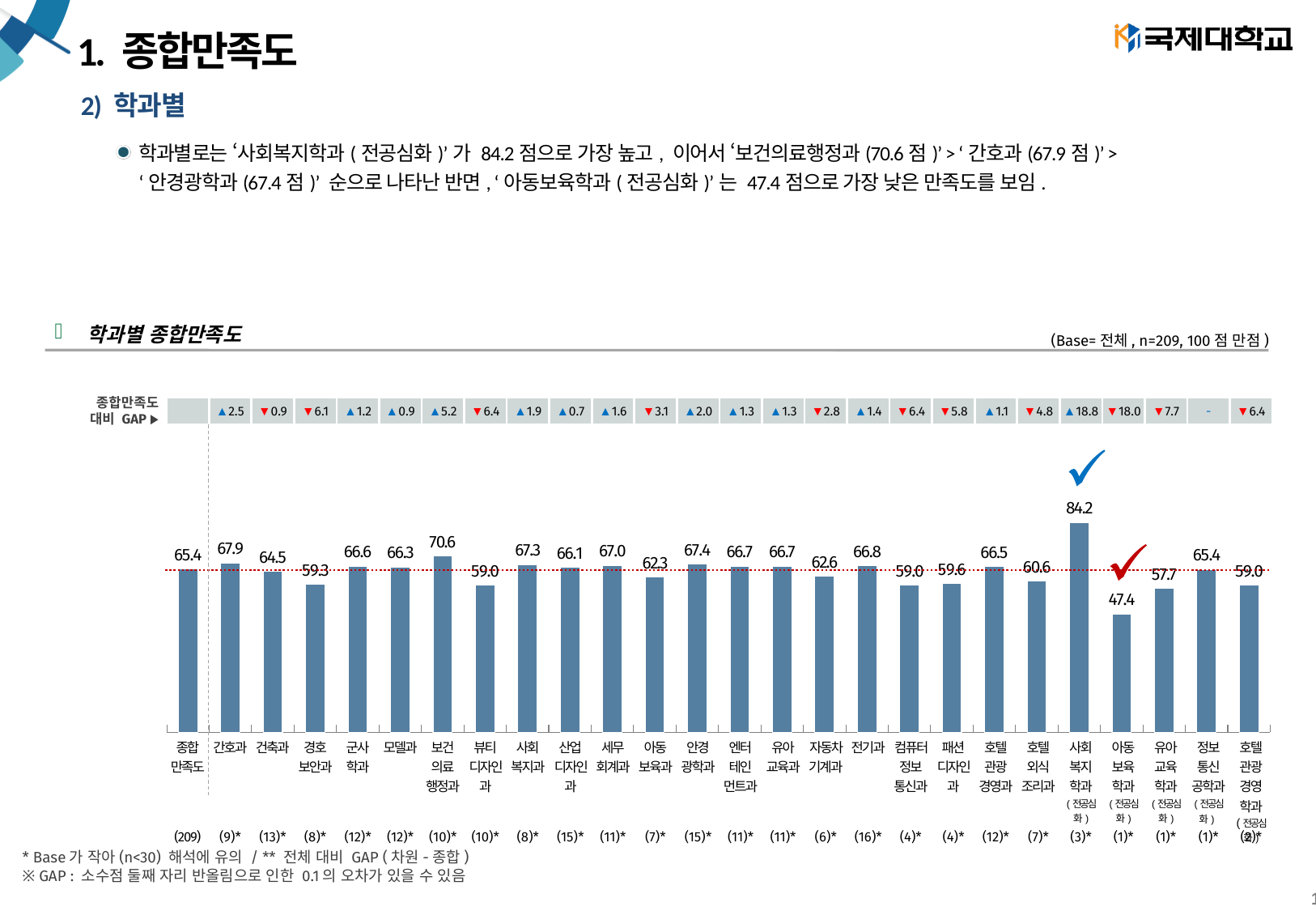

# 1. 종합만족도
2) 학과별
학과별로는 ‘사회복지학과(전공심화)’가 84.2점으로 가장 높고, 이어서 ‘보건의료행정과(70.6점)’ > ‘간호과(67.9점)’ >
‘안경광학과(67.4점)’ 순으로 나타난 반면, ‘아동보육학과(전공심화)’는 47.4점으로 가장 낮은 만족도를 보임.
학과별 종합만족도
(Base=전체, n=209, 100점 만점)

### Chart

| Category | 2018년 |
|---|---|
| 전체 | 65.4459575510747 |
| 간호과2 | 67.94871794820513 |
| 건축과 | 64.49704142017752 |
| 경호보안과 | 59.294871795096164 |
| 군사학과 | 66.55982905942307 |
| 모델과 | 66.34615384628206 |
| 보건의료행정과 | 70.64102564061538 |
| 뷰티디자인과 | 58.97435897438462 |
| 사회복지과 | 67.30769230749998 |
| 산업디자인과 | 66.06837606835899 |
| 세무회계과 | 67.01631701594404 |
| 아동보육과 | 62.27106227197802 |
| 안경광학과 | 67.43589743564102 |
| 엔터테인먼트과 | 66.6666666665035 |
| 유아교육과 | 66.66666666622376 |
| 자동차기계과 | 62.60683760679487 |
| 전기과 | 66.82692307629807 |
| 컴퓨터정보통신과 | 58.974358974615384 |
| 패션디자인과 | 59.61538461557693 |
| 호텔관광경영과 | 66.45299145282051 |
| 호텔외식조리과 | 60.622710622747256 |
| 사회복지학과 (전공심화) | 84.18803418641023 |
| 아동보육학과 (전공심화) | 47.435897434615384 |
| 유아교육학과 (전공심화) | 57.69230769230769 |
| 정보통신공학과 (전공심화) | 65.38461538615385 |
| 호텔관광경영학과 (전공심화) | 58.97435897615385 |
|  | ▲2.5 | ▼0.9 | ▼6.1 | ▲1.2 | ▲0.9 | ▲5.2 | ▼6.4 | ▲1.9 | ▲0.7 | ▲1.6 | ▼3.1 | ▲2.0 | ▲1.3 | ▲1.3 | ▼2.8 | ▲1.4 | ▼6.4 | ▼5.8 | ▲1.1 | ▼4.8 | ▲18.8 | ▼18.0 | ▼7.7 | - | ▼6.4 |
| --- | --- | --- | --- | --- | --- | --- | --- | --- | --- | --- | --- | --- | --- | --- | --- | --- | --- | --- | --- | --- | --- | --- | --- | --- | --- |
종합만족도
대비 GAP ▶

| 종합 만족도 | 간호과 | 건축과 | 경호 보안과 | 군사 학과 | 모델과 | 보건 의료 행정과 | 뷰티 디자인과 | 사회 복지과 | 산업 디자인과 | 세무 회계과 | 아동 보육과 | 안경 광학과 | 엔터 테인 먼트과 | 유아 교육과 | 자동차기계과 | 전기과 | 컴퓨터정보 통신과 | 패션 디자인과 | 호텔 관광 경영과 | 호텔 외식 조리과 | 사회 복지 학과 (전공심화) | 아동 보육 학과 (전공심화) | 유아 교육 학과 (전공심화) | 정보 통신 공학과 (전공심화) | 호텔 관광 경영 학과 (전공심화) |
| --- | --- | --- | --- | --- | --- | --- | --- | --- | --- | --- | --- | --- | --- | --- | --- | --- | --- | --- | --- | --- | --- | --- | --- | --- | --- |
| (209) | (9)\* | (13)\* | (8)\* | (12)\* | (12)\* | (10)\* | (10)\* | (8)\* | (15)\* | (11)\* | (7)\* | (15)\* | (11)\* | (11)\* | (6)\* | (16)\* | (4)\* | (4)\* | (12)\* | (7)\* | (3)\* | (1)\* | (1)\* | (1)\* | (2)\* |
* Base가 작아(n<30) 해석에 유의 / ** 전체 대비 GAP (차원-종합)
※ GAP : 소수점 둘째 자리 반올림으로 인한 0.1의 오차가 있을 수 있음